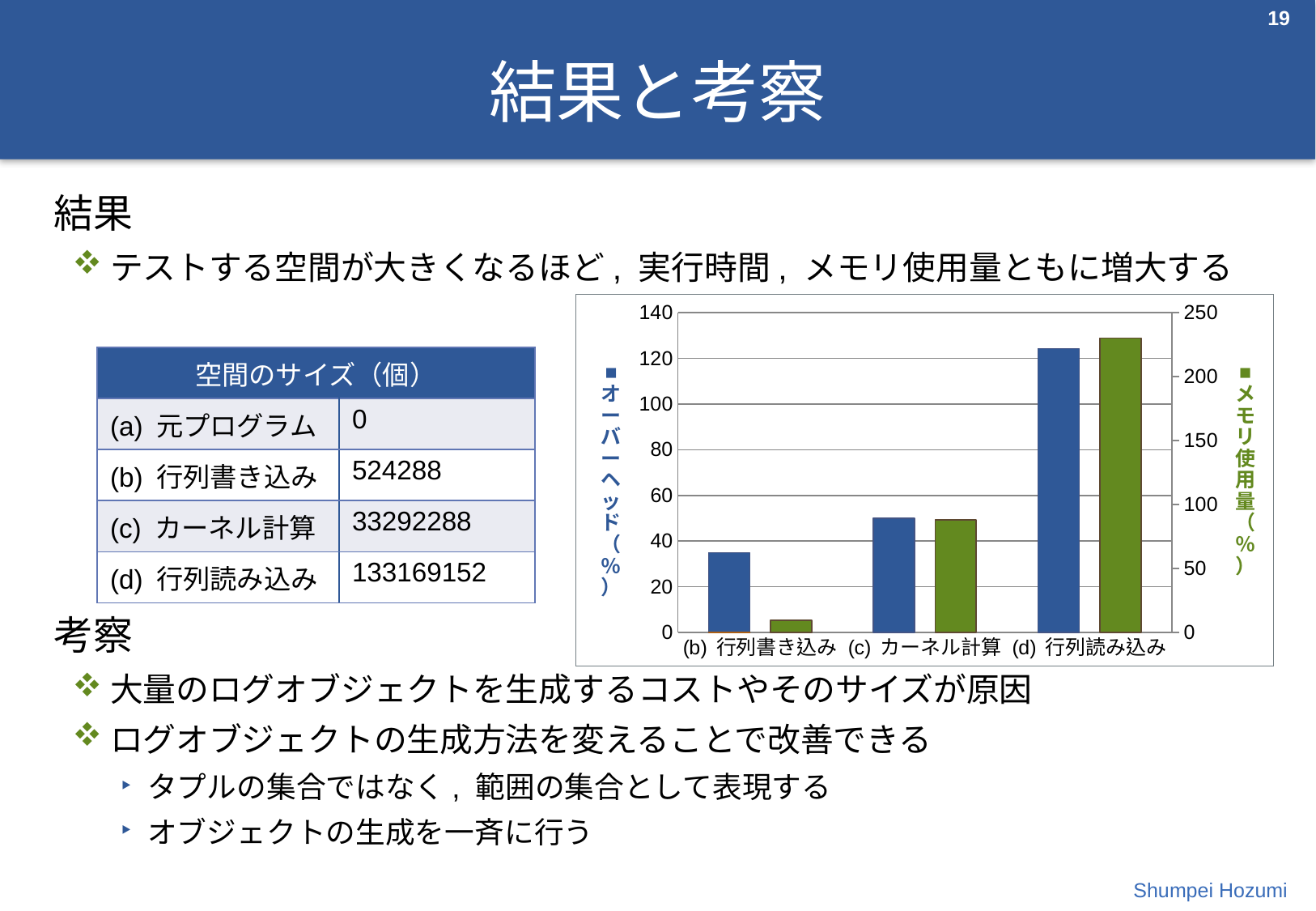

19
# 結果と考察
結果
テストする空間が大きくなるほど, 実行時間, メモリ使用量ともに増大する

考察
大量のログオブジェクトを生成するコストやそのサイズが原因
ログオブジェクトの生成方法を変えることで改善できる
タプルの集合ではなく, 範囲の集合として表現する
オブジェクトの生成を一斉に行う

[unsupported chart]

| 空間のサイズ（個） |  |
| --- | --- |
| (a) 元プログラム | 0 |
| (b) 行列書き込み | 524288 |
| (c) カーネル計算 | 33292288 |
| (d) 行列読み込み | 133169152 |
Shumpei Hozumi